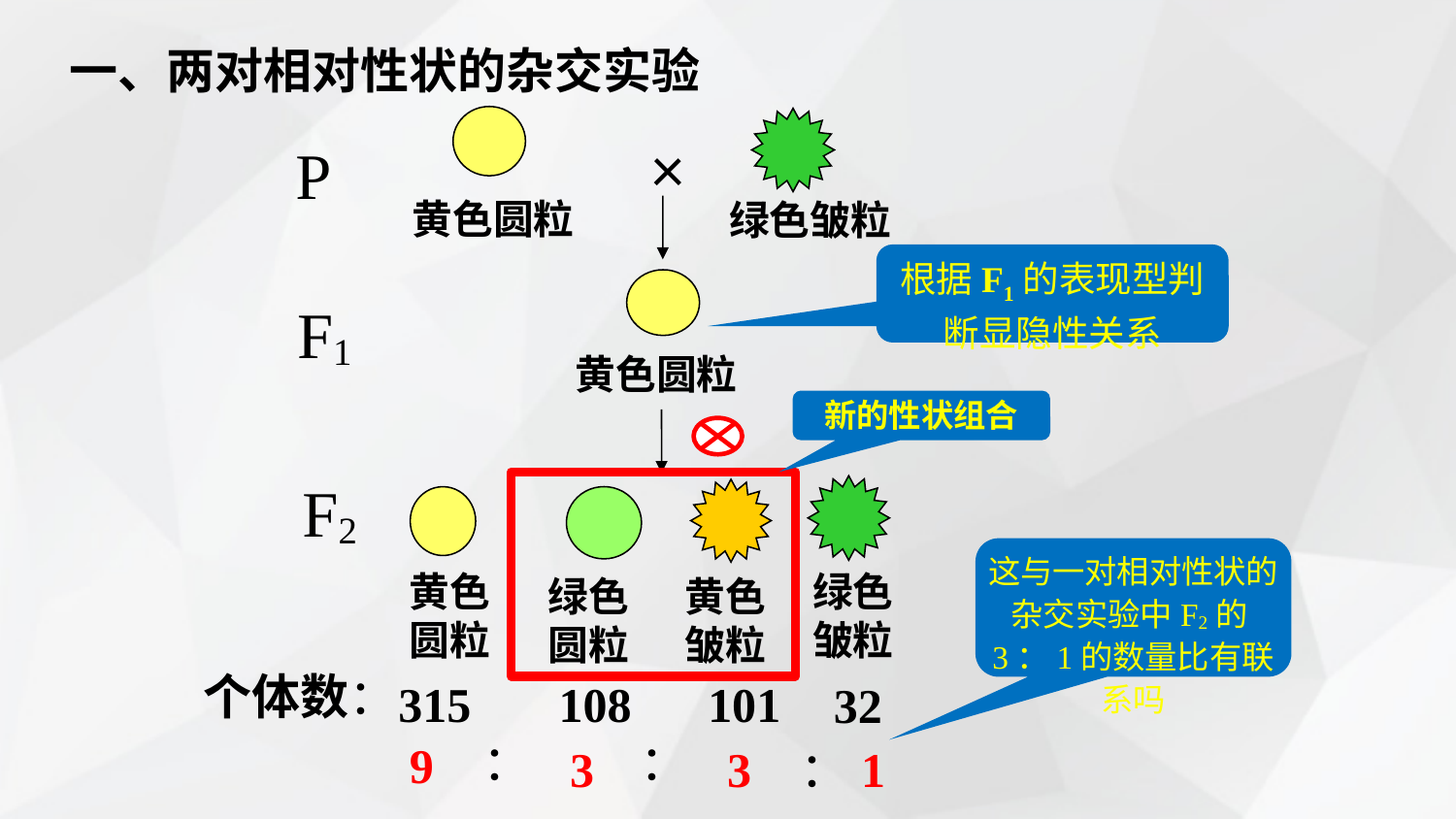

一、两对相对性状的杂交实验

×
P
黄色圆粒
绿色皱粒

根据F1的表现型判断显隐性关系

F1
黄色圆粒

新的性状组合

F2

绿色
皱粒
黄色
圆粒

绿色
圆粒
黄色
皱粒
这与一对相对性状的杂交实验中F2的3：1的数量比有联系吗
个体数：
315
108
101
32
：
：
9
3
3
：
1